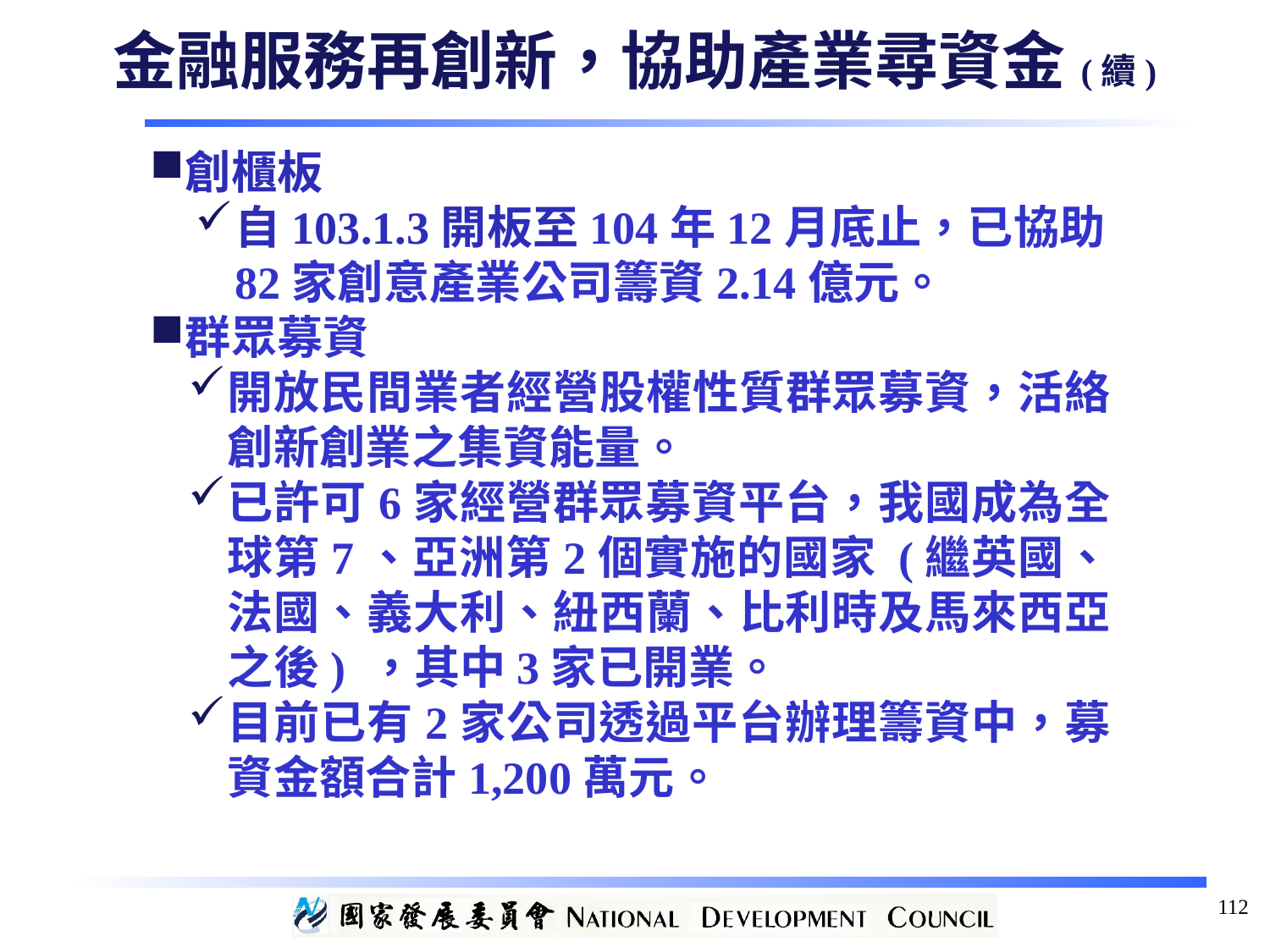

金融服務再創新，協助產業尋資金(續)
創櫃板
自103.1.3開板至104年12月底止，已協助82家創意產業公司籌資2.14億元。
群眾募資
開放民間業者經營股權性質群眾募資，活絡創新創業之集資能量。
已許可6家經營群眾募資平台，我國成為全球第7、亞洲第2個實施的國家 (繼英國、法國、義大利、紐西蘭、比利時及馬來西亞之後) ，其中3家已開業。
目前已有2家公司透過平台辦理籌資中，募資金額合計1,200萬元。
112